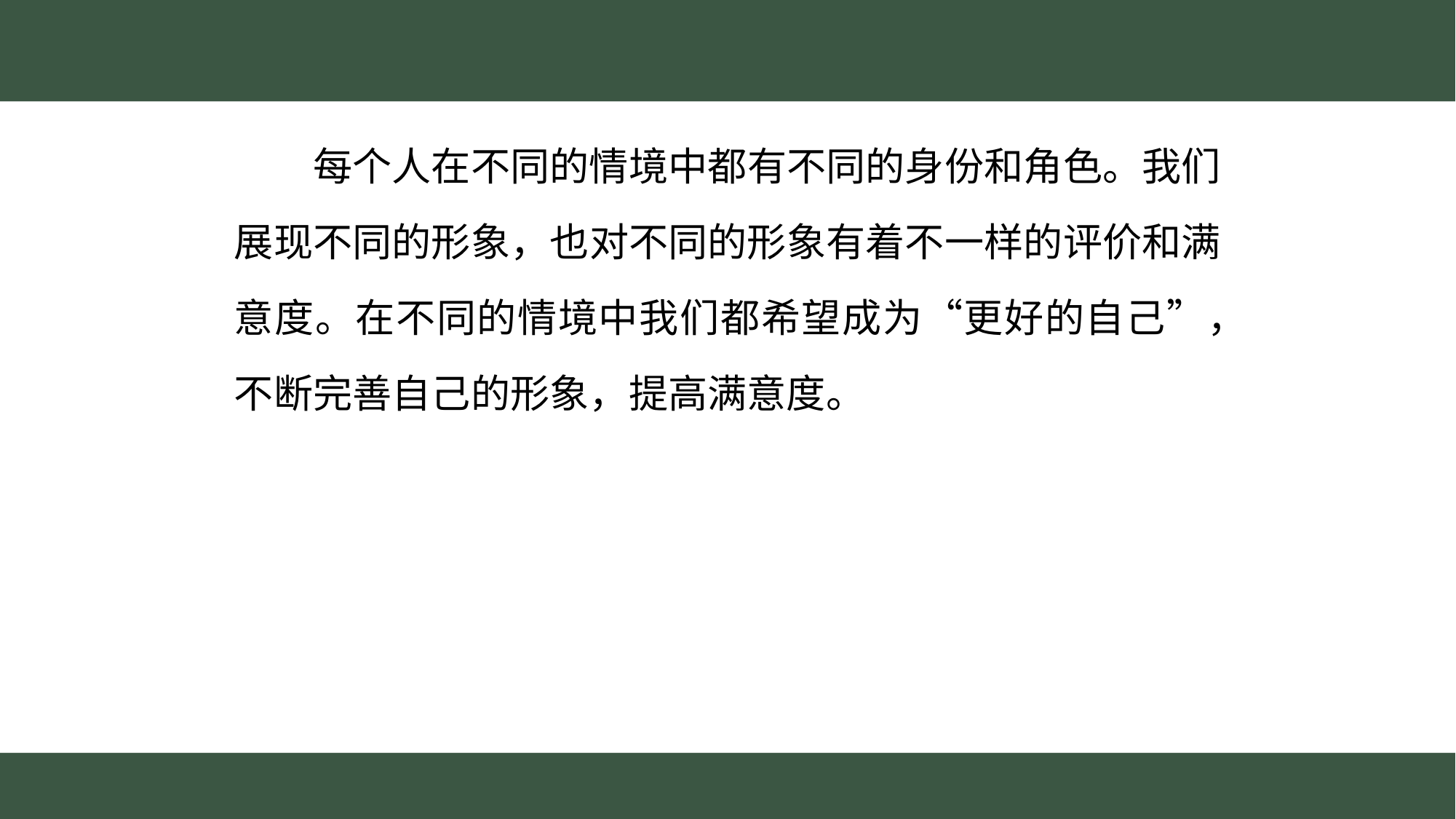

每个人在不同的情境中都有不同的身份和角色。我们
展现不同的形象，也对不同的形象有着不一样的评价和满
意度。在不同的情境中我们都希望成为“更好的自己”，
不断完善自己的形象，提高满意度。